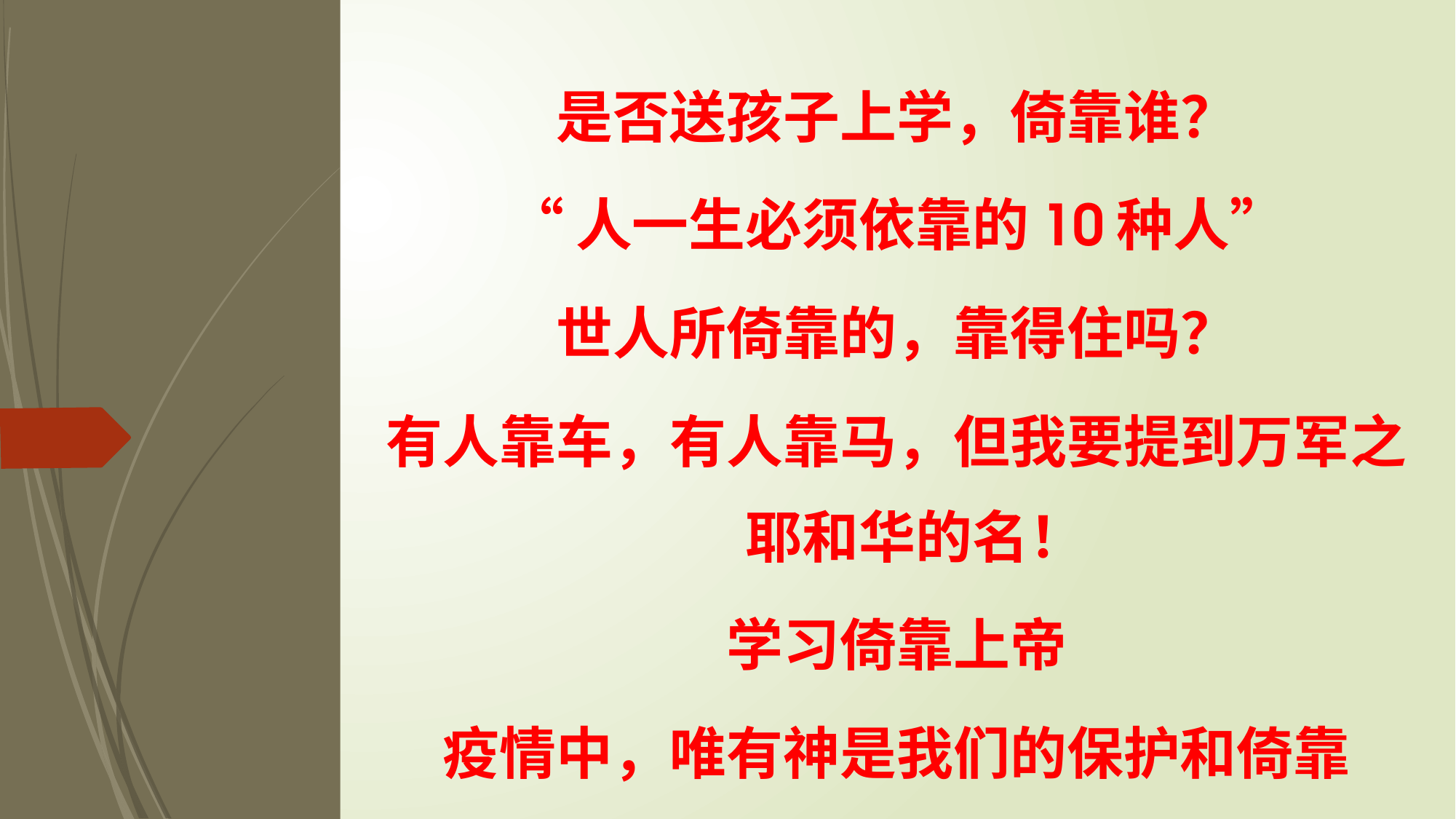

是否送孩子上学，倚靠谁？
“人一生必须依靠的10种人”
世人所倚靠的，靠得住吗？
有人靠车，有人靠马，但我要提到万军之耶和华的名！
学习倚靠上帝
疫情中，唯有神是我们的保护和倚靠